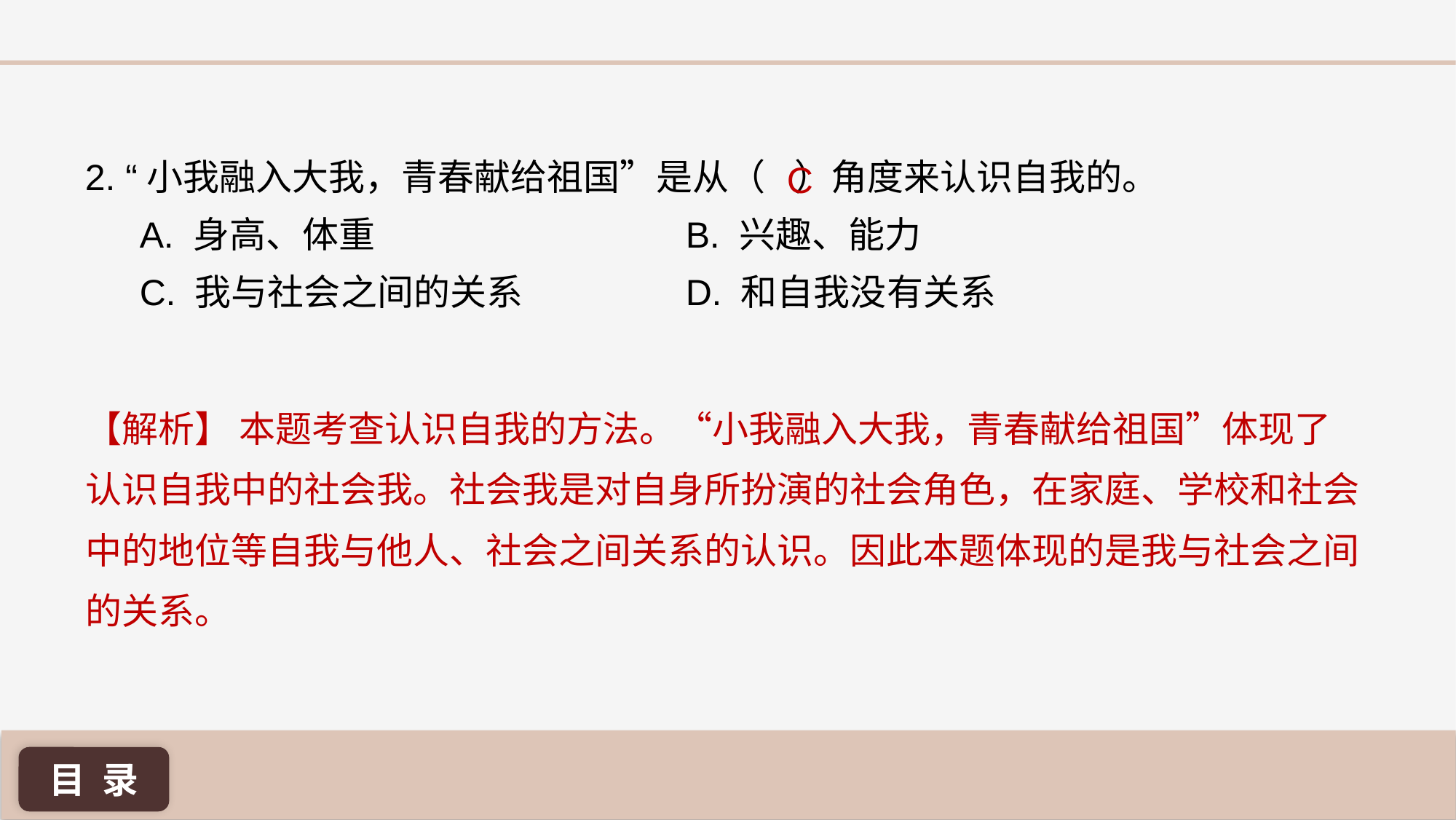

2. “小我融入大我，青春献给祖国”是从（ 	）角度来认识自我的。
A. 身高、体重 			B. 兴趣、能力
C. 我与社会之间的关系 		D. 和自我没有关系
C
【解析】 本题考查认识自我的方法。“小我融入大我，青春献给祖国”体现了认识自我中的社会我。社会我是对自身所扮演的社会角色，在家庭、学校和社会中的地位等自我与他人、社会之间关系的认识。因此本题体现的是我与社会之间的关系。